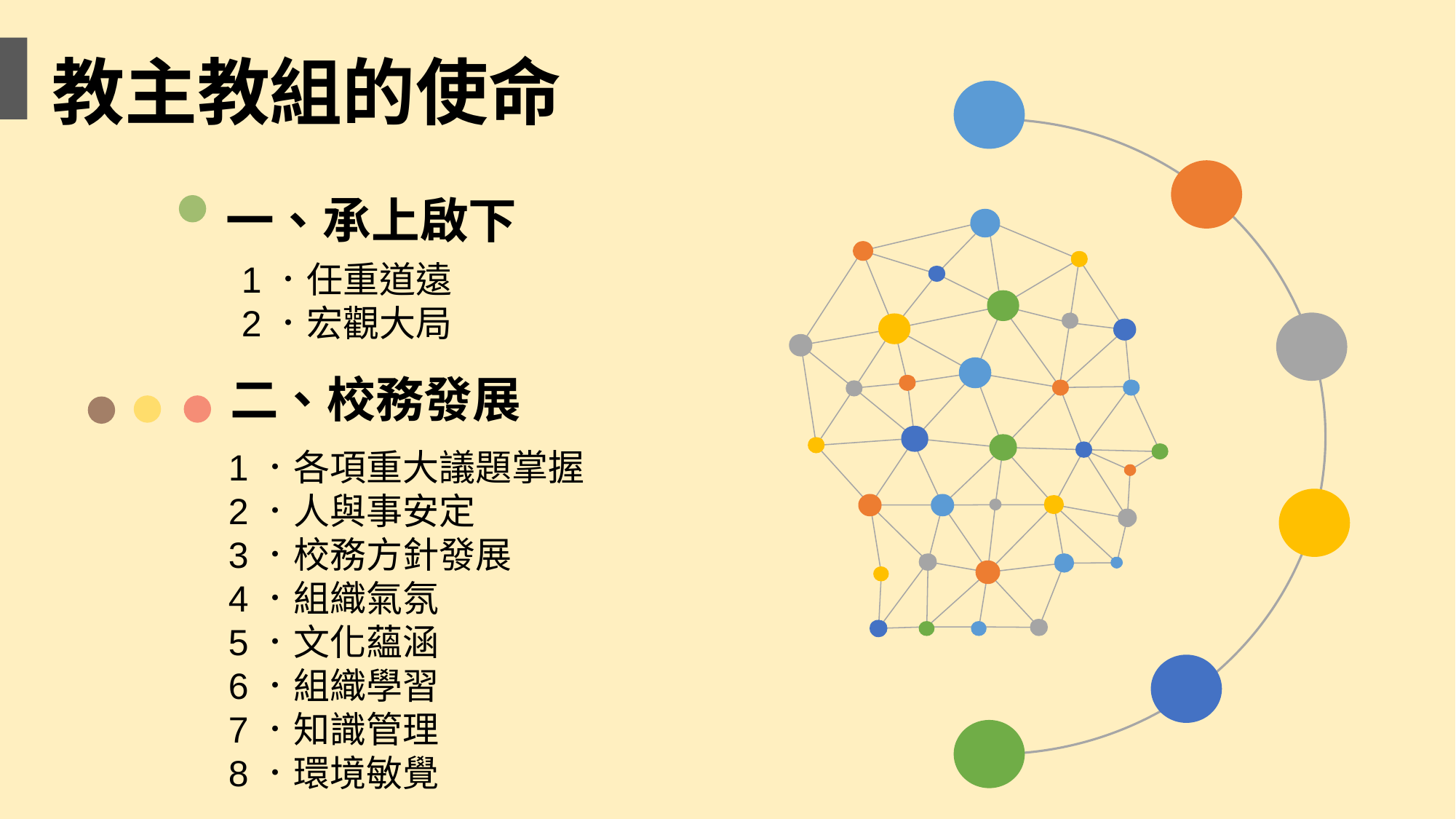

教主教組的使命

一、承上啟下
1．任重道遠
2．宏觀大局

二、校務發展
1．各項重大議題掌握
2．人與事安定
3．校務方針發展
4．組織氣氛
5．文化蘊涵
6．組織學習
7．知識管理
8．環境敏覺